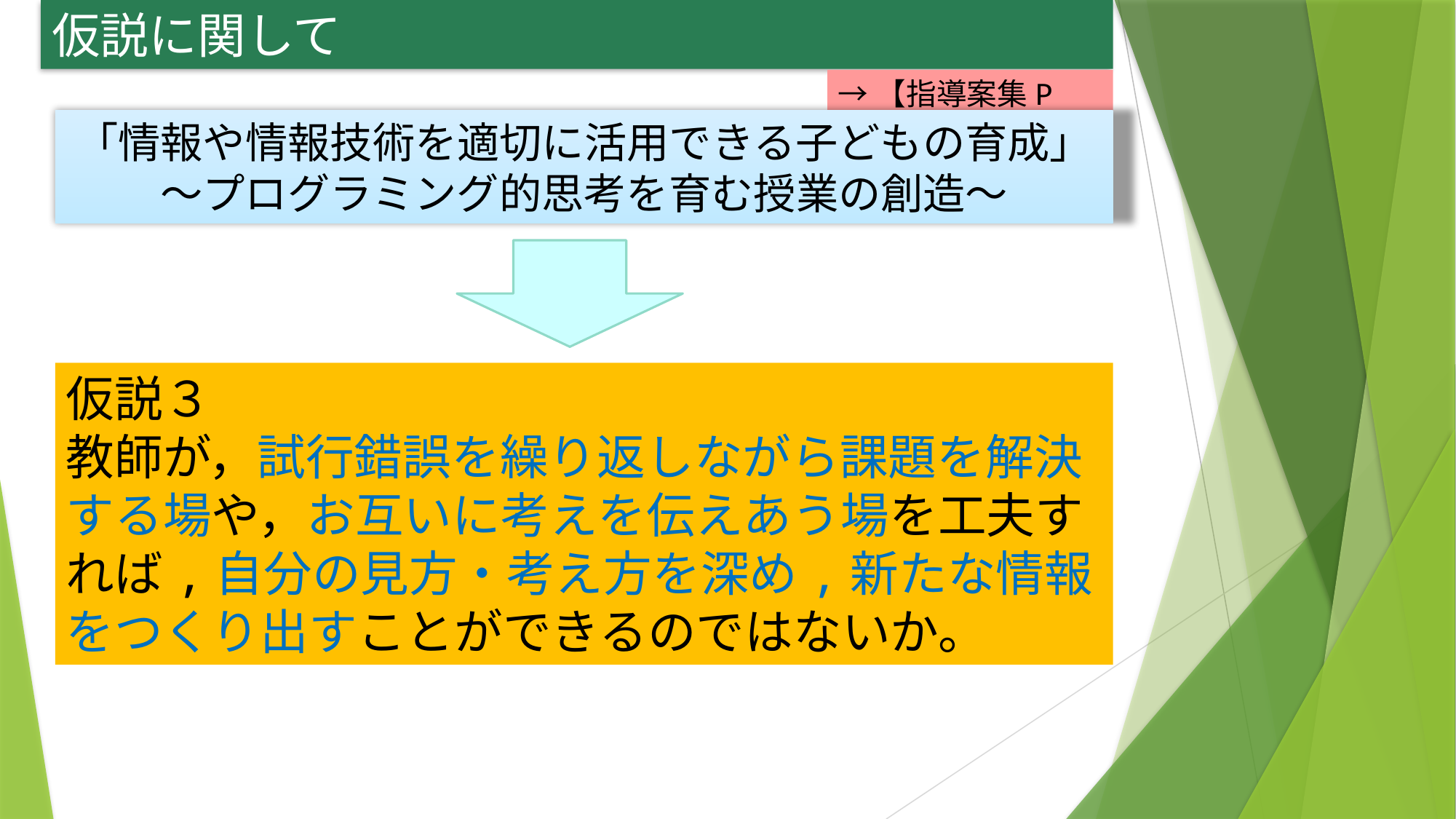

仮説に関して
→【指導案集P３】
「情報や情報技術を適切に活用できる子どもの育成」
～プログラミング的思考を育む授業の創造～

仮説３
教師が，試行錯誤を繰り返しながら課題を解決する場や，お互いに考えを伝えあう場を工夫すれば,自分の見方・考え方を深め,新たな情報をつくり出すことができるのではないか。